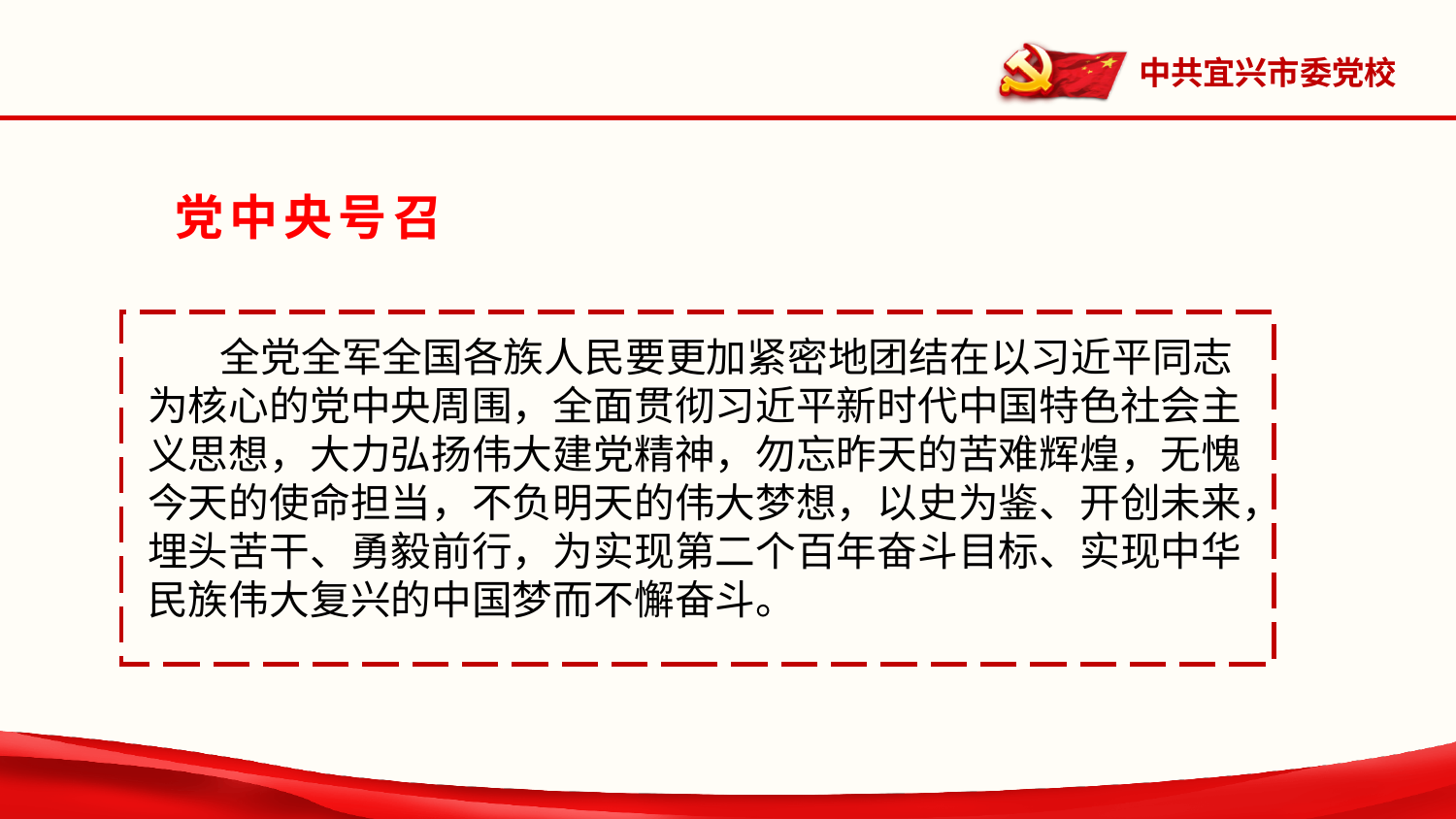

党中央号召

       全党全军全国各族人民要更加紧密地团结在以习近平同志为核心的党中央周围，全面贯彻习近平新时代中国特色社会主义思想，大力弘扬伟大建党精神，勿忘昨天的苦难辉煌，无愧今天的使命担当，不负明天的伟大梦想，以史为鉴、开创未来，埋头苦干、勇毅前行，为实现第二个百年奋斗目标、实现中华民族伟大复兴的中国梦而不懈奋斗。